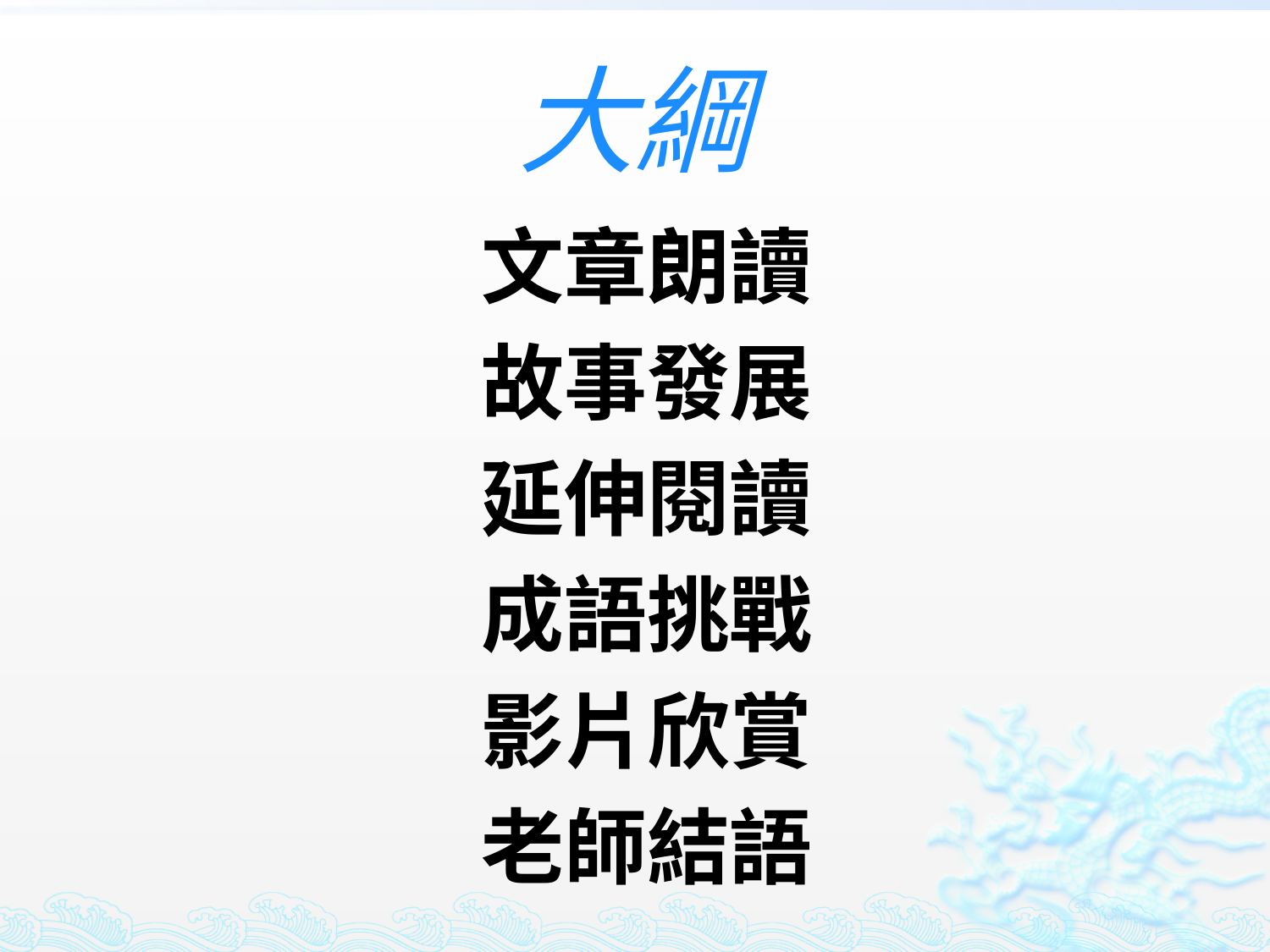

# 大綱
文章朗讀
故事發展
延伸閱讀
成語挑戰
影片欣賞
老師結語